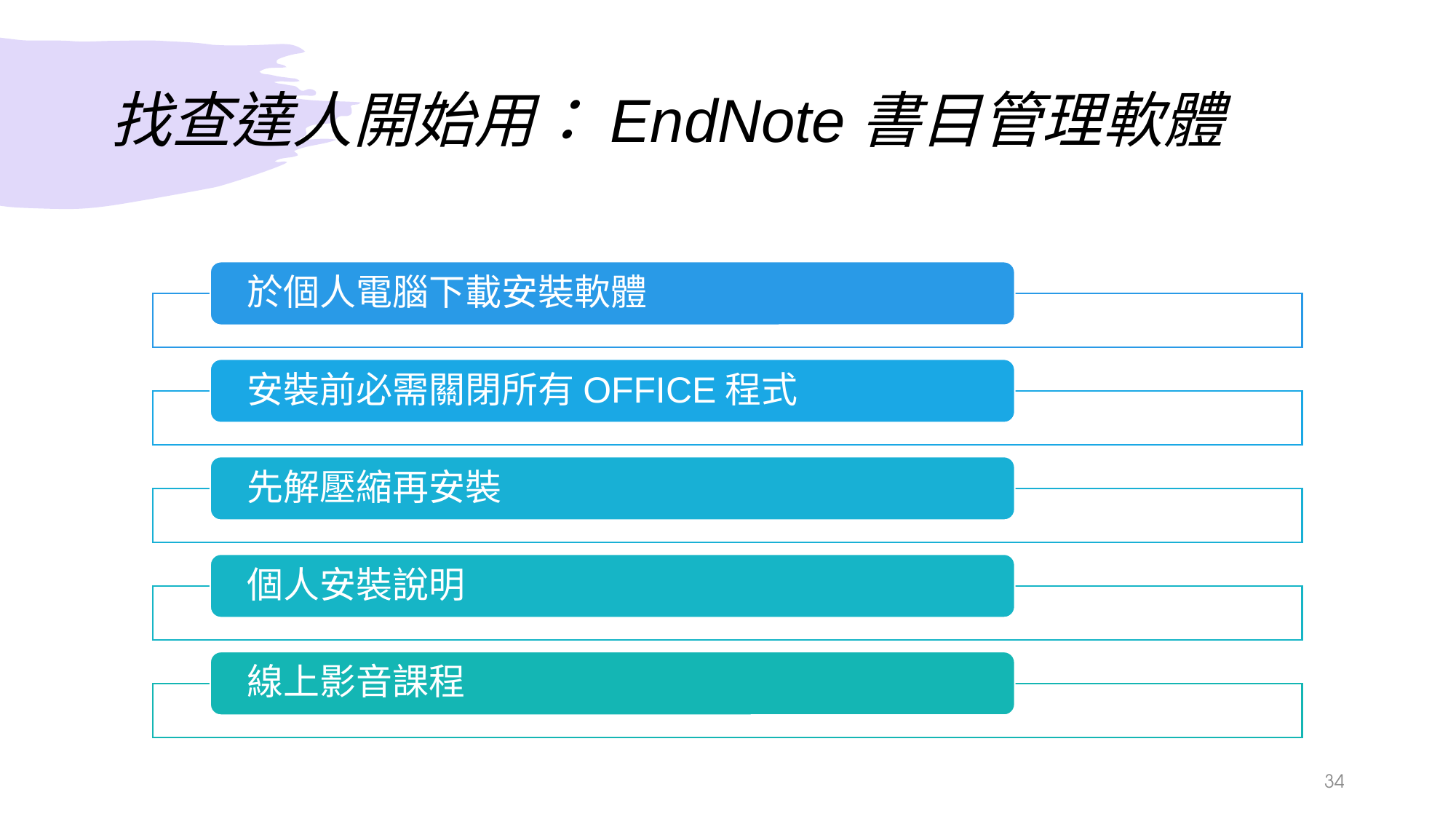

# 找查達人開始用：EndNote書目管理軟體
於個人電腦下載安裝軟體
安裝前必需關閉所有OFFICE程式
先解壓縮再安裝
個人安裝說明
線上影音課程
34